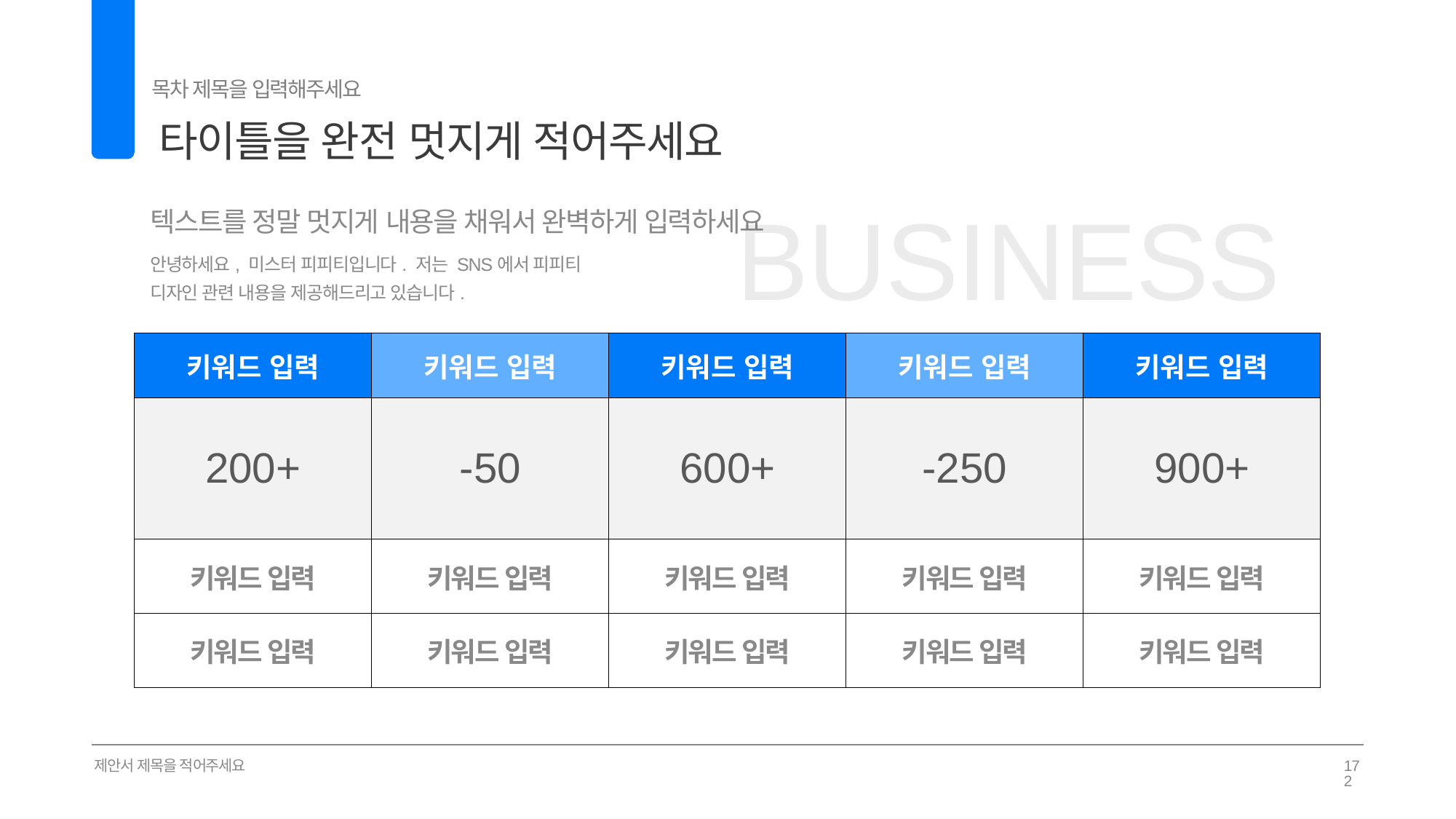

목차 제목을 입력해주세요
타이틀을 완전 멋지게 적어주세요
02
BUSINESS
텍스트를 정말 멋지게 내용을 채워서 완벽하게 입력하세요
안녕하세요, 미스터 피피티입니다. 저는 SNS에서 피피티 디자인 관련 내용을 제공해드리고 있습니다.
| 키워드 입력 | 키워드 입력 | 키워드 입력 | 키워드 입력 | 키워드 입력 |
| --- | --- | --- | --- | --- |
| 200+ | -50 | 600+ | -250 | 900+ |
| 키워드 입력 | 키워드 입력 | 키워드 입력 | 키워드 입력 | 키워드 입력 |
| 키워드 입력 | 키워드 입력 | 키워드 입력 | 키워드 입력 | 키워드 입력 |
제안서 제목을 적어주세요
172